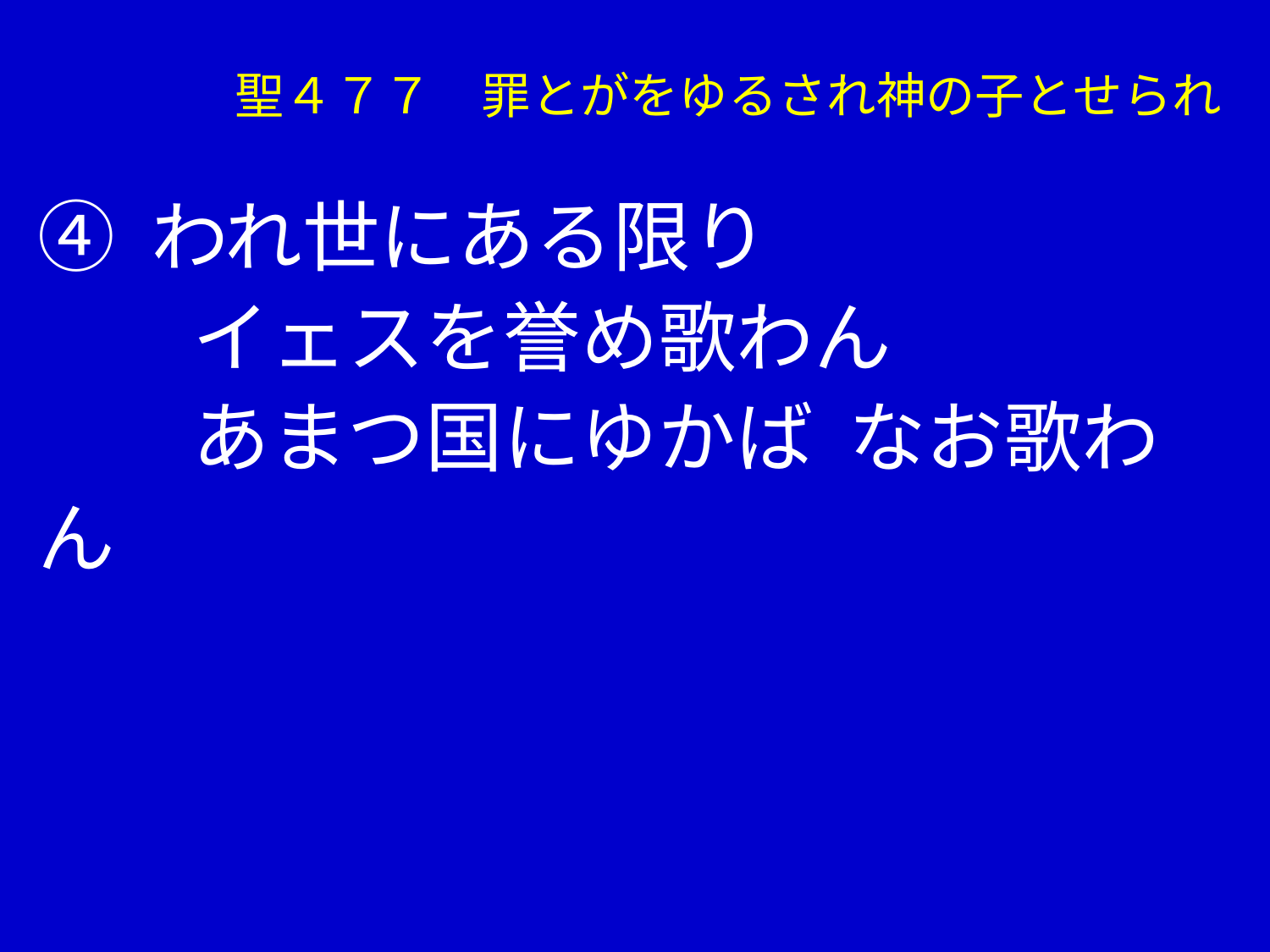

聖４７７　罪とがをゆるされ神の子とせられ
④ われ世にある限り
　　イェスを誉め歌わん
　　あまつ国にゆかば  なお歌わん